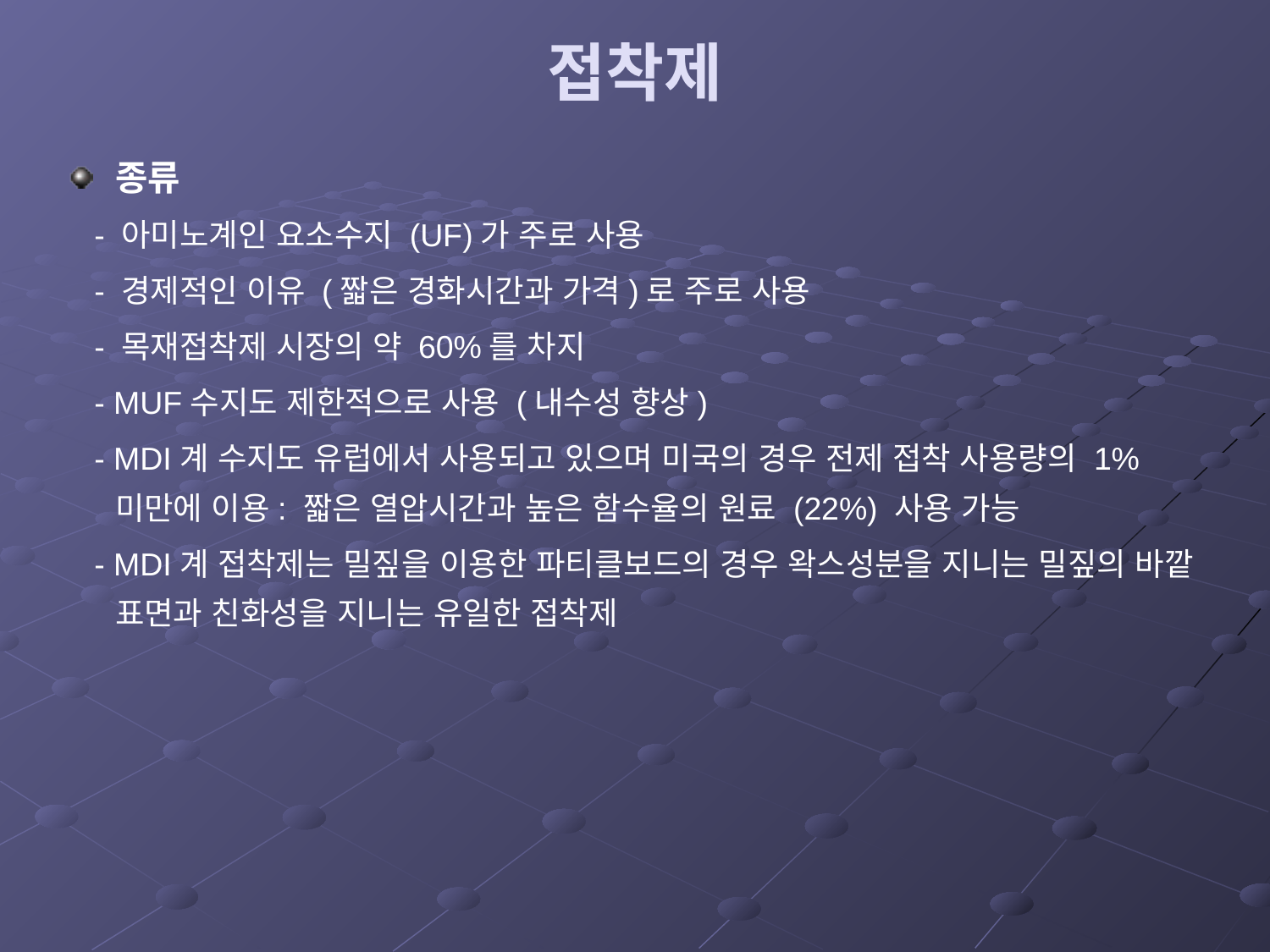

# 접착제
종류
   - 아미노계인 요소수지 (UF)가 주로 사용
   - 경제적인 이유 (짧은 경화시간과 가격)로 주로 사용
   - 목재접착제 시장의 약 60%를 차지
   - MUF수지도 제한적으로 사용 (내수성 향상)
   - MDI계 수지도 유럽에서 사용되고 있으며 미국의 경우 전제 접착 사용량의 1% 미만에 이용: 짧은 열압시간과 높은 함수율의 원료 (22%) 사용 가능
   - MDI계 접착제는 밀짚을 이용한 파티클보드의 경우 왁스성분을 지니는 밀짚의 바깥 표면과 친화성을 지니는 유일한 접착제